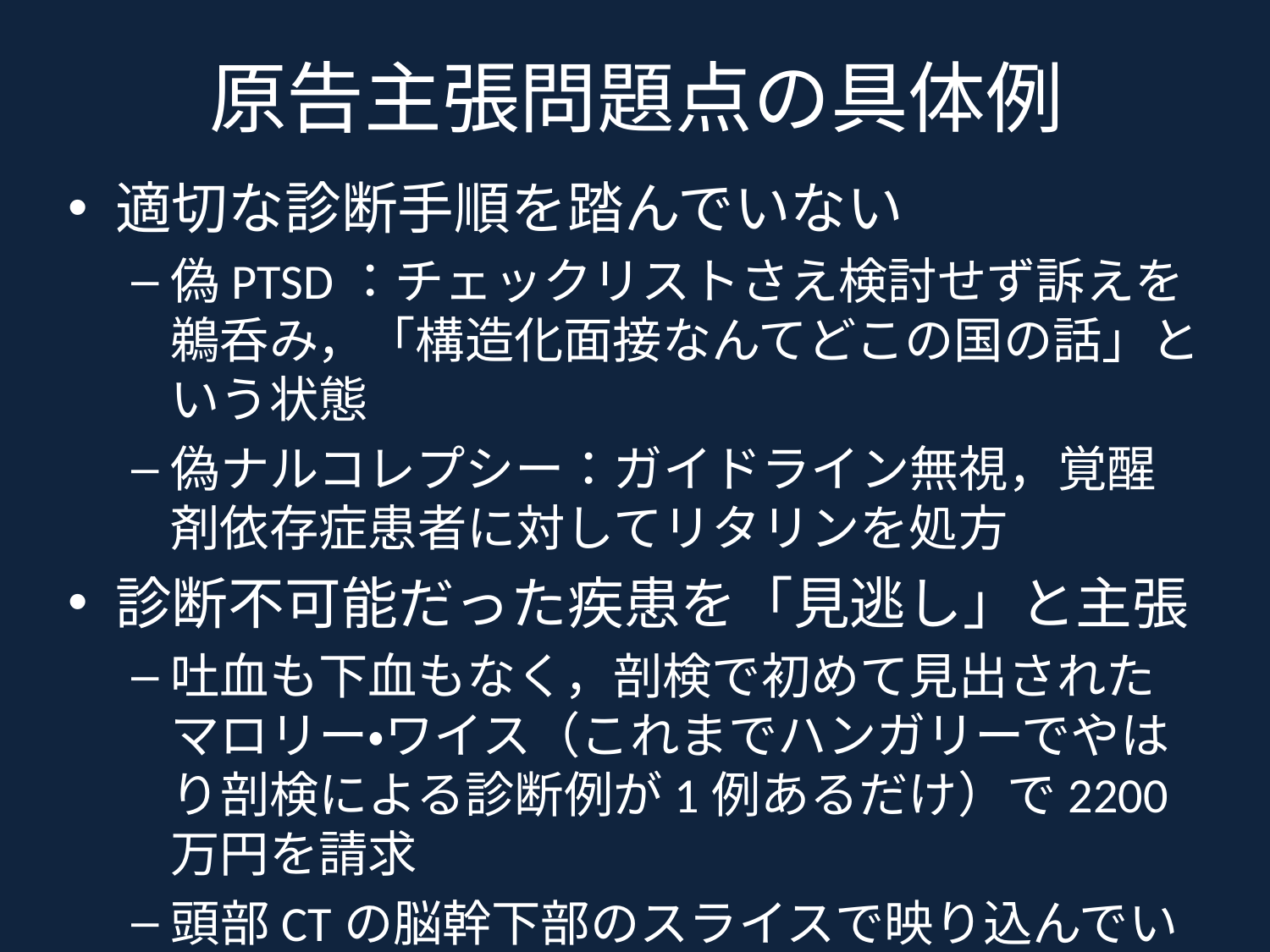

# 原告主張問題点の具体例
適切な診断手順を踏んでいない
偽PTSD：チェックリストさえ検討せず訴えを鵜呑み，「構造化面接なんてどこの国の話」という状態
偽ナルコレプシー：ガイドライン無視，覚醒剤依存症患者に対してリタリンを処方
診断不可能だった疾患を「見逃し」と主張
吐血も下血もなく，剖検で初めて見出されたマロリー・ワイス（これまでハンガリーでやはり剖検による診断例が1例あるだけ）で2200万円を請求
頭部CTの脳幹下部のスライスで映り込んでいた耳下腺腫瘍を「見逃した」と主張。